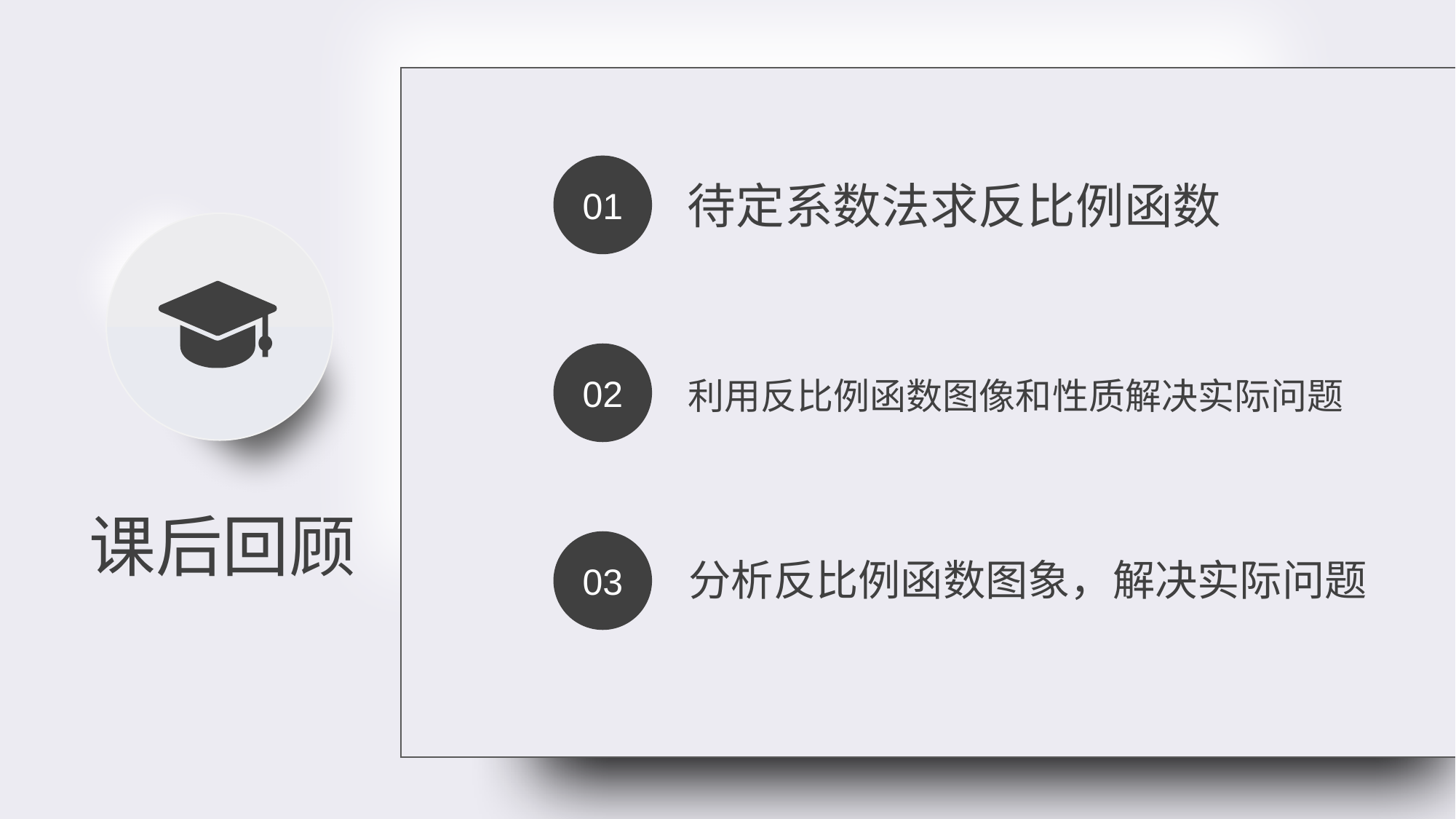

BY YUSHEN
01
待定系数法求反比例函数

课后回顾
02
利用反比例函数图像和性质解决实际问题
03
分析反比例函数图象，解决实际问题